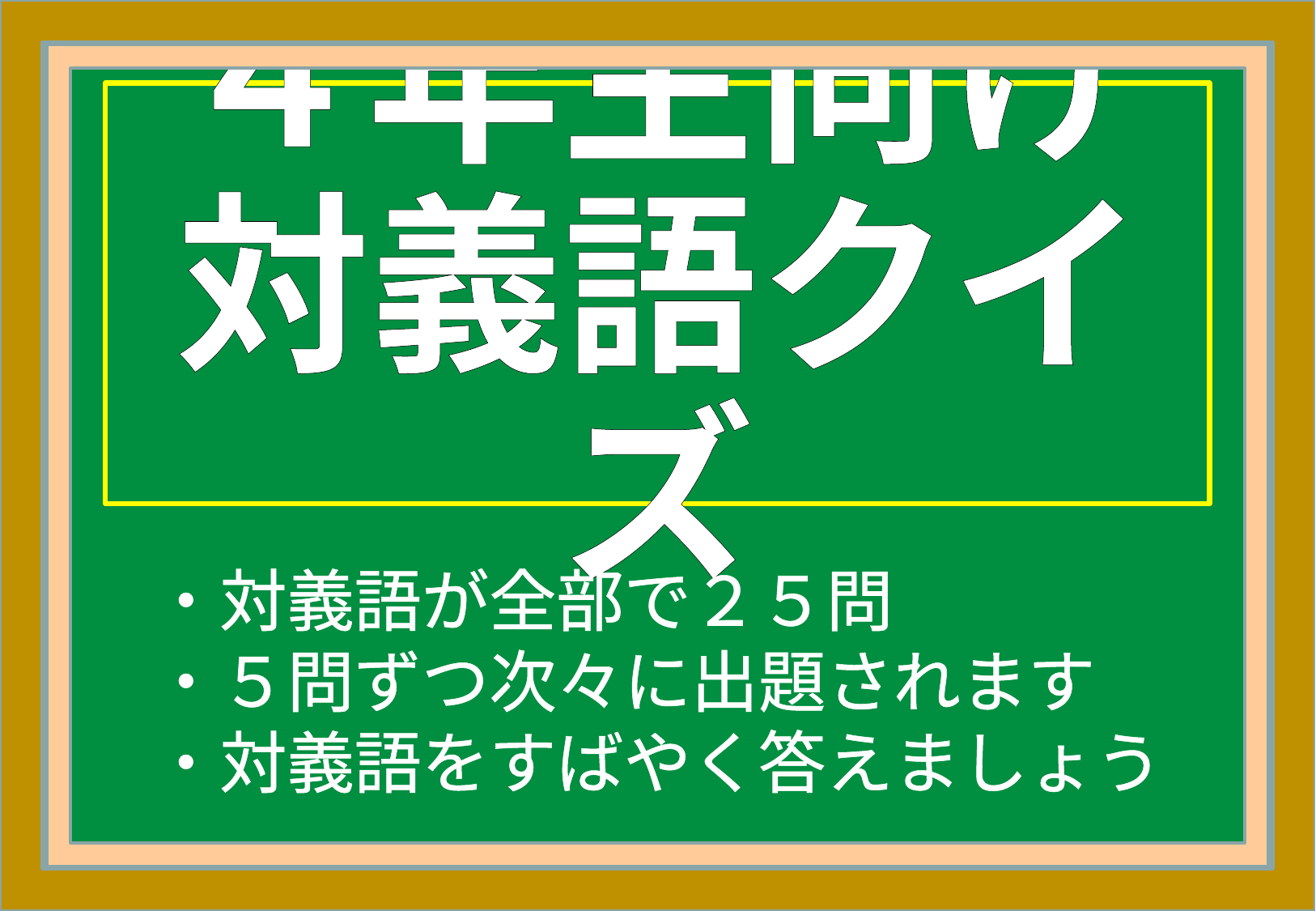

# ４年生向け 対義語クイズ
・対義語が全部で２５問
・５問ずつ次々に出題されます
・対義語をすばやく答えましょう